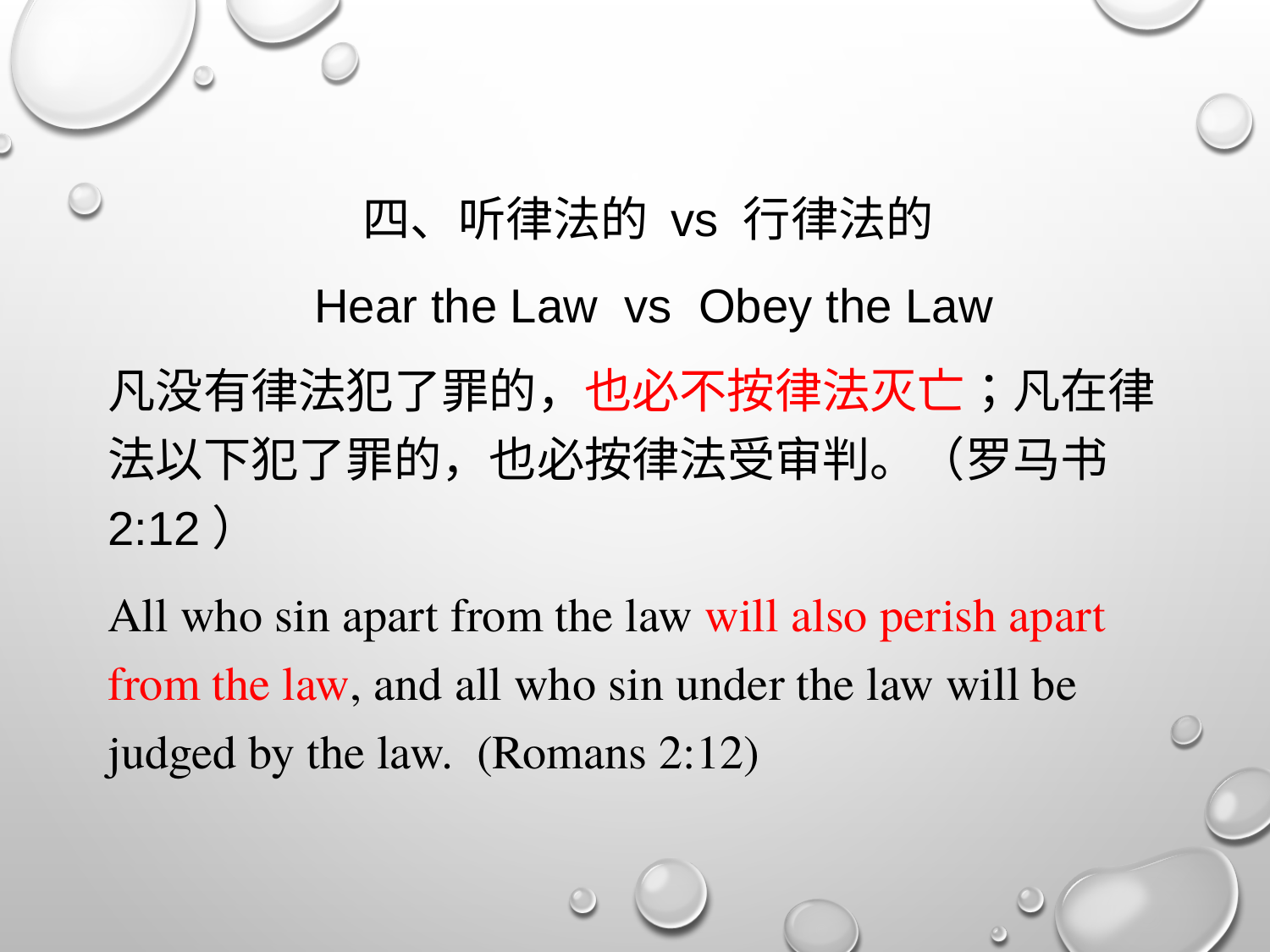

四、听律法的 vs 行律法的
Hear the Law  vs  Obey the Law
凡没有律法犯了罪的，也必不按律法灭亡；凡在律法以下犯了罪的，也必按律法受审判。（罗马书2:12）
All who sin apart from the law will also perish apart from the law, and all who sin under the law will be judged by the law.  (Romans 2:12)